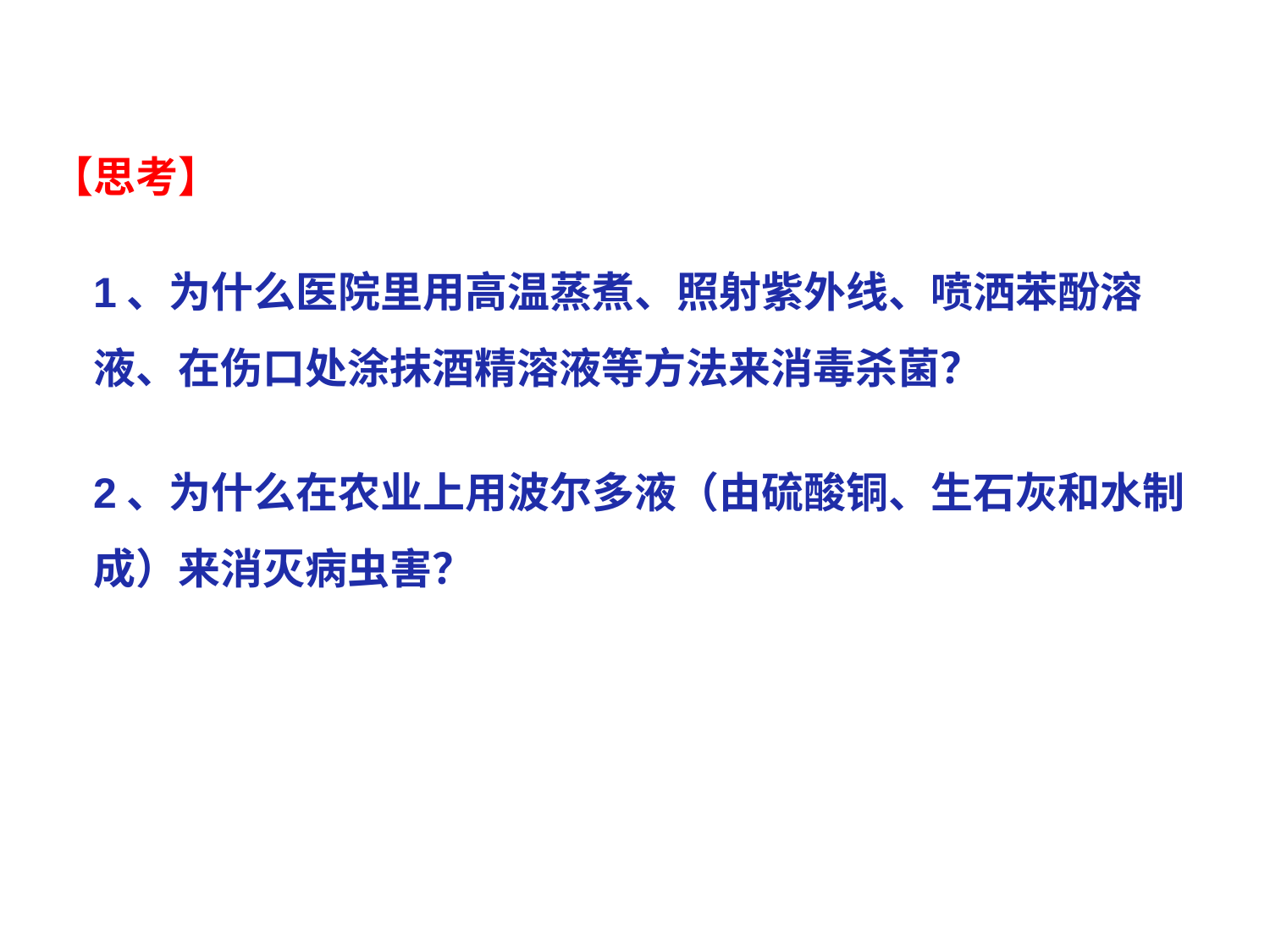

【思考】
1、为什么医院里用高温蒸煮、照射紫外线、喷洒苯酚溶液、在伤口处涂抹酒精溶液等方法来消毒杀菌？
2、为什么在农业上用波尔多液（由硫酸铜、生石灰和水制成）来消灭病虫害？